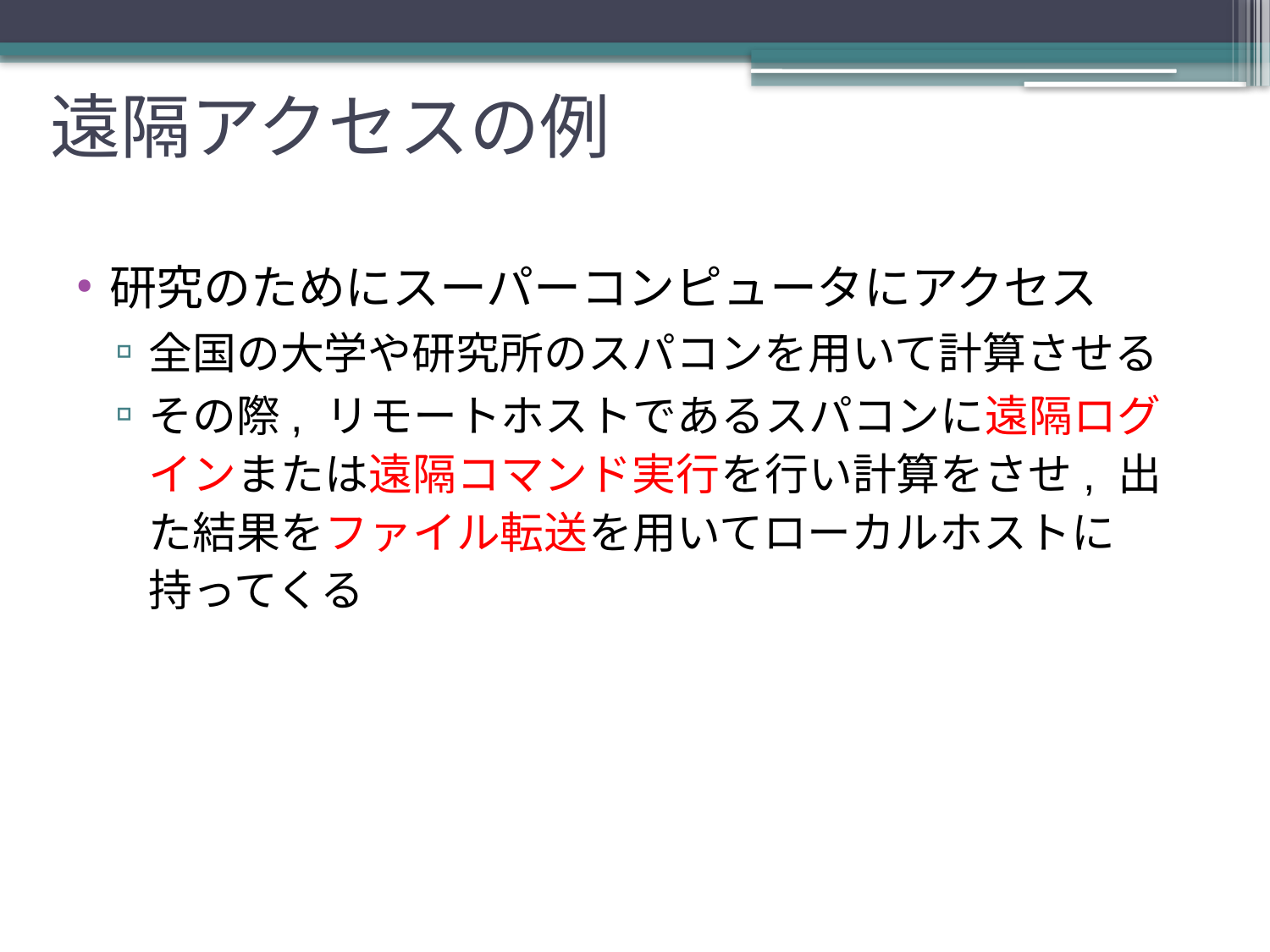

# 遠隔アクセスの例
研究のためにスーパーコンピュータにアクセス
全国の大学や研究所のスパコンを用いて計算させる
その際, リモートホストであるスパコンに遠隔ログインまたは遠隔コマンド実行を行い計算をさせ, 出た結果をファイル転送を用いてローカルホストに持ってくる